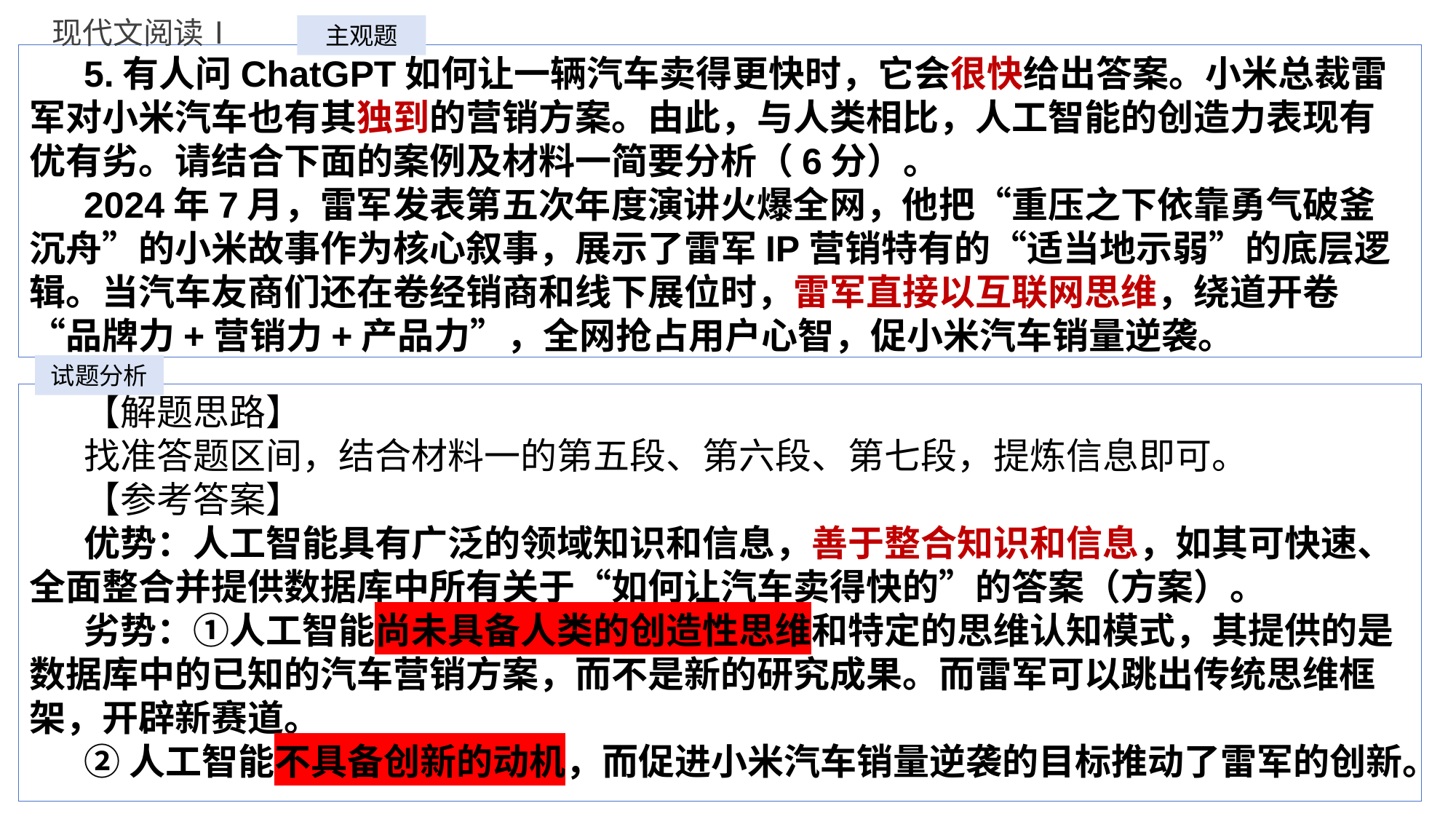

现代文阅读Ⅰ
主观题
5.有人问ChatGPT如何让一辆汽车卖得更快时，它会很快给出答案。小米总裁雷军对小米汽车也有其独到的营销方案。由此，与人类相比，人工智能的创造力表现有优有劣。请结合下面的案例及材料一简要分析（6分）。
2024年7月，雷军发表第五次年度演讲火爆全网，他把“重压之下依靠勇气破釜沉舟”的小米故事作为核心叙事，展示了雷军IP营销特有的“适当地示弱”的底层逻辑。当汽车友商们还在卷经销商和线下展位时，雷军直接以互联网思维，绕道开卷“品牌力+营销力+产品力”，全网抢占用户心智，促小米汽车销量逆袭。
试题分析
【解题思路】
找准答题区间，结合材料一的第五段、第六段、第七段，提炼信息即可。
【参考答案】
优势：人工智能具有广泛的领域知识和信息，善于整合知识和信息，如其可快速、全面整合并提供数据库中所有关于“如何让汽车卖得快的”的答案（方案）。
劣势：①人工智能尚未具备人类的创造性思维和特定的思维认知模式，其提供的是数据库中的已知的汽车营销方案，而不是新的研究成果。而雷军可以跳出传统思维框架，开辟新赛道。
②人工智能不具备创新的动机，而促进小米汽车销量逆袭的目标推动了雷军的创新。